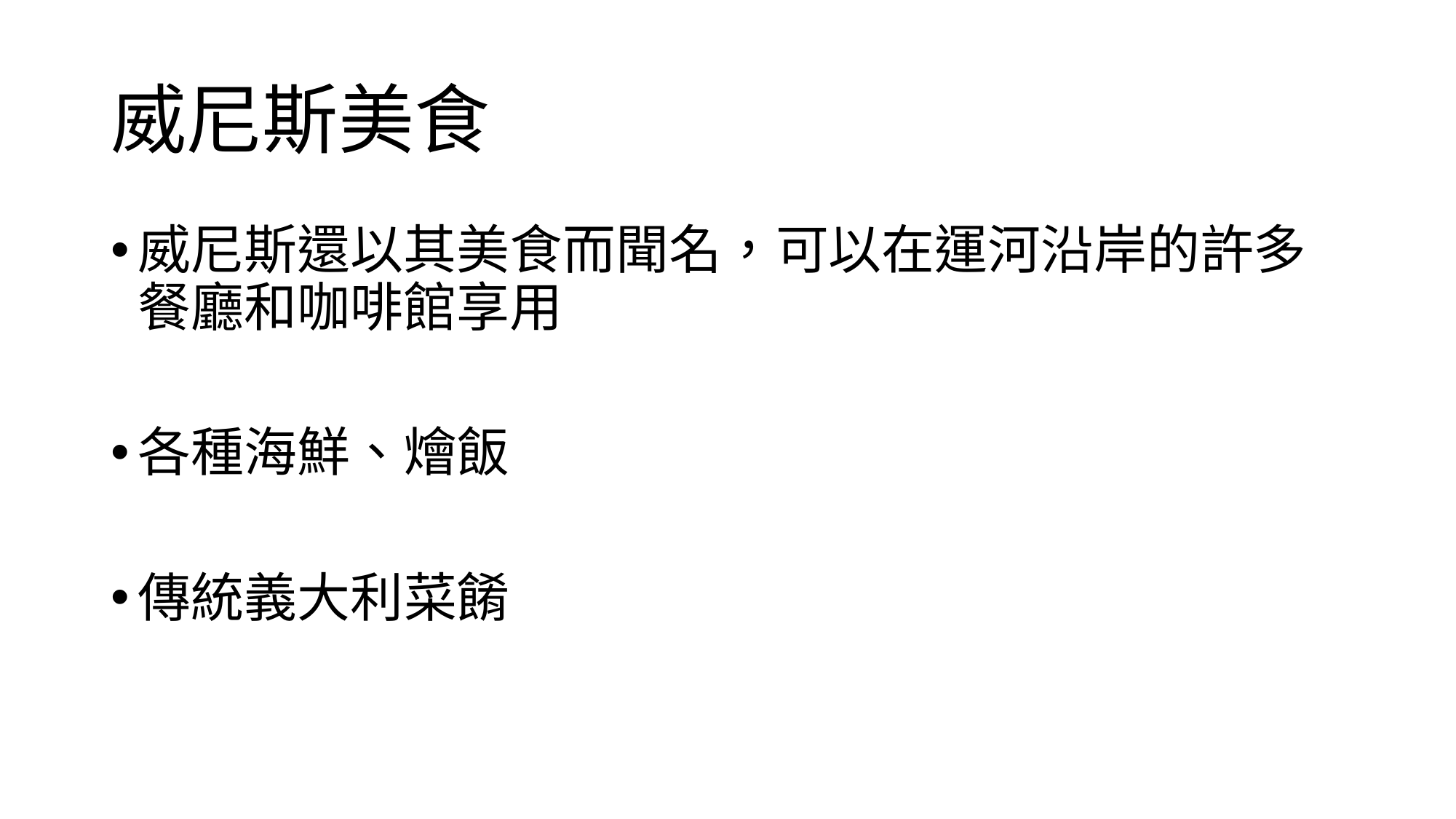

# 威尼斯美食
威尼斯還以其美食而聞名，可以在運河沿岸的許多餐廳和咖啡館享用

各種海鮮、燴飯

傳統義大利菜餚